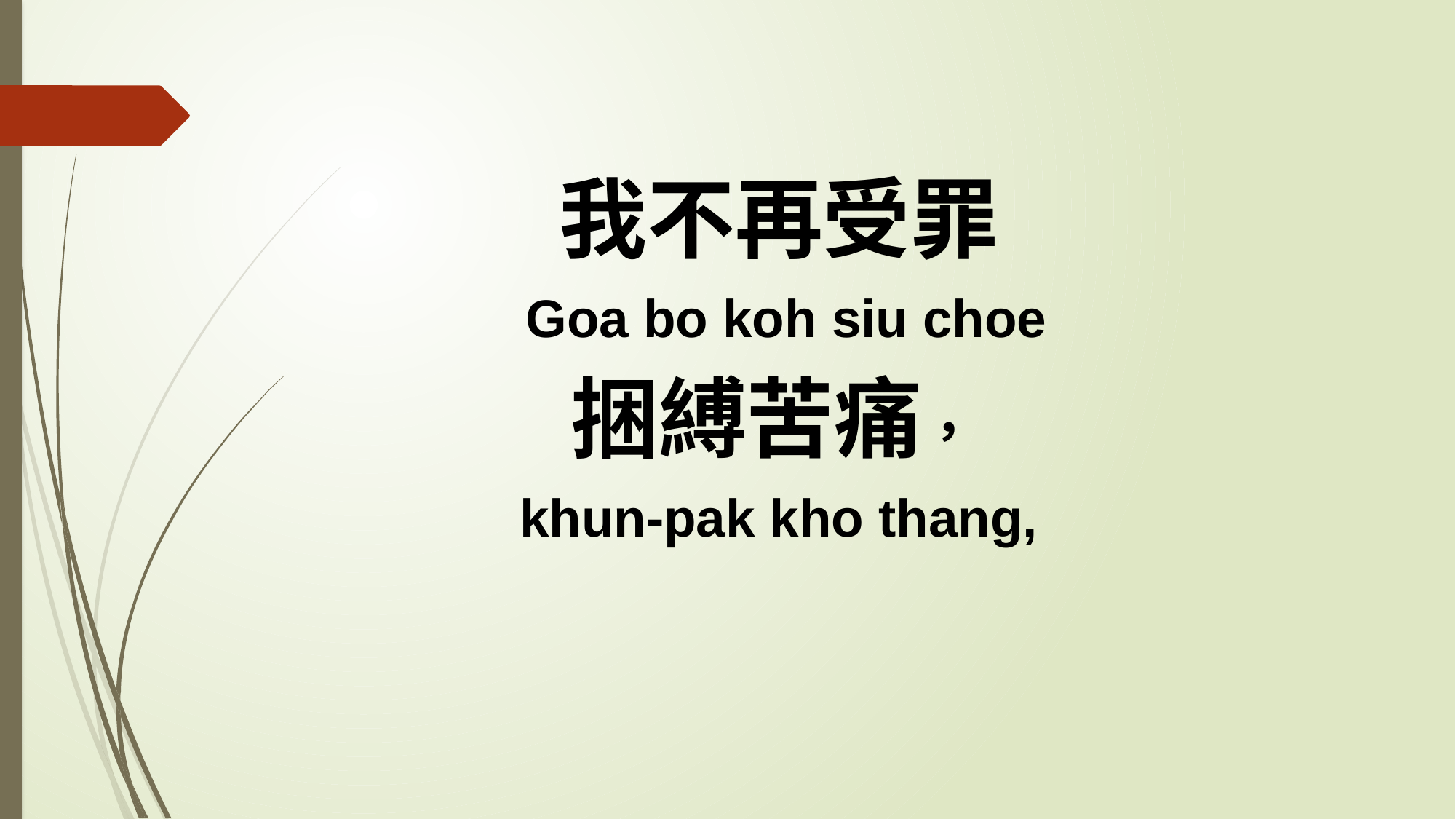

我不再受罪
 Goa bo koh siu choe
捆縛苦痛，
khun-pak kho thang,